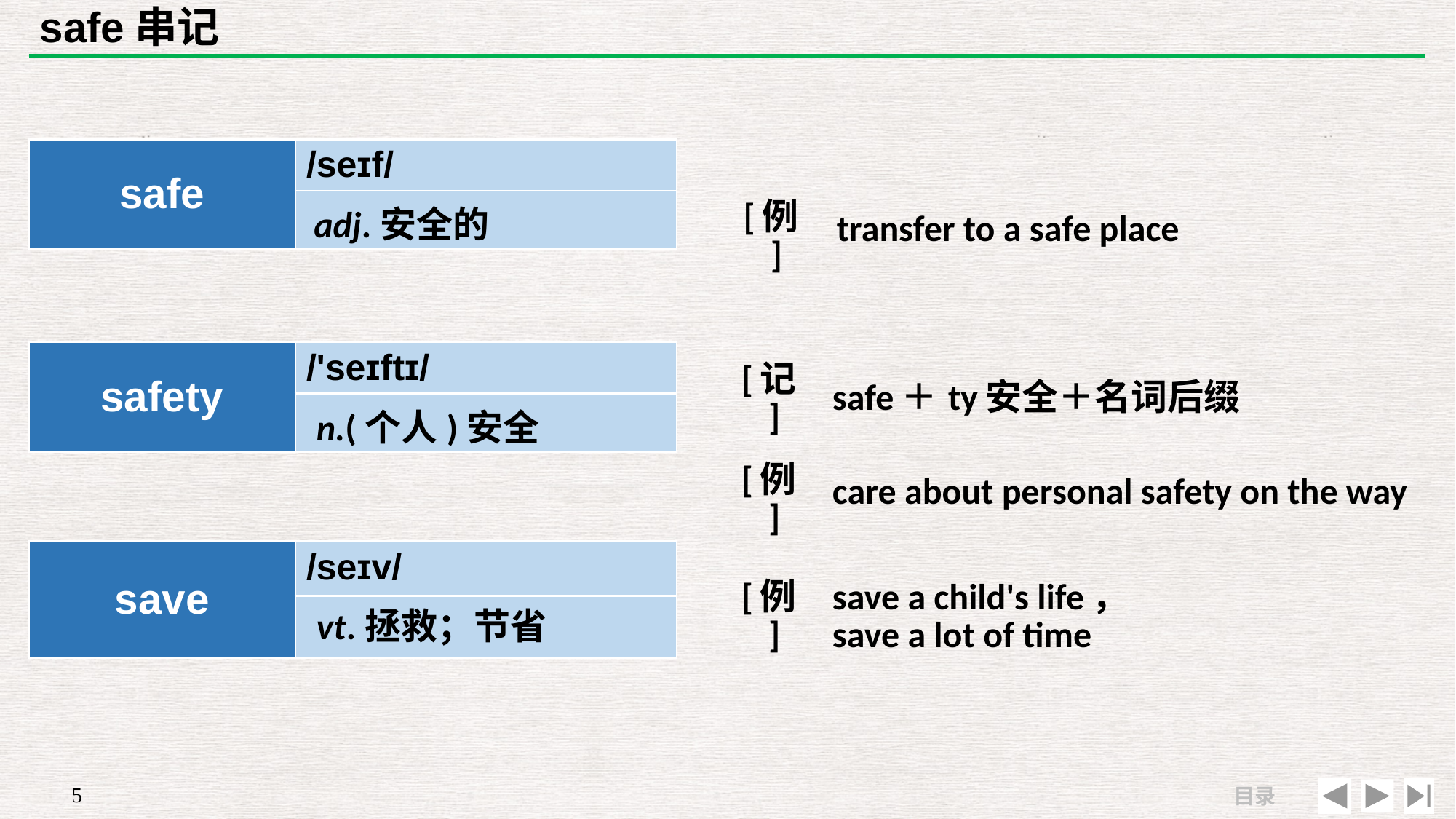

# safe串记

|  |  |
| --- | --- |
| [例] | transfer to a safe place |
| safe | /seɪf/ |
| --- | --- |
|  |  |
adj.安全的
| safety | /'seɪftɪ/ |
| --- | --- |
|  |  |
| [记] | safe＋ty安全＋名词后缀 |
| --- | --- |
| [例] | care about personal safety on the way |
n.(个人)安全
|  |  |
| --- | --- |
| [例] | save a child's life， save a lot of time |
| save | /seɪv/ |
| --- | --- |
|  |  |
vt.拯救；节省